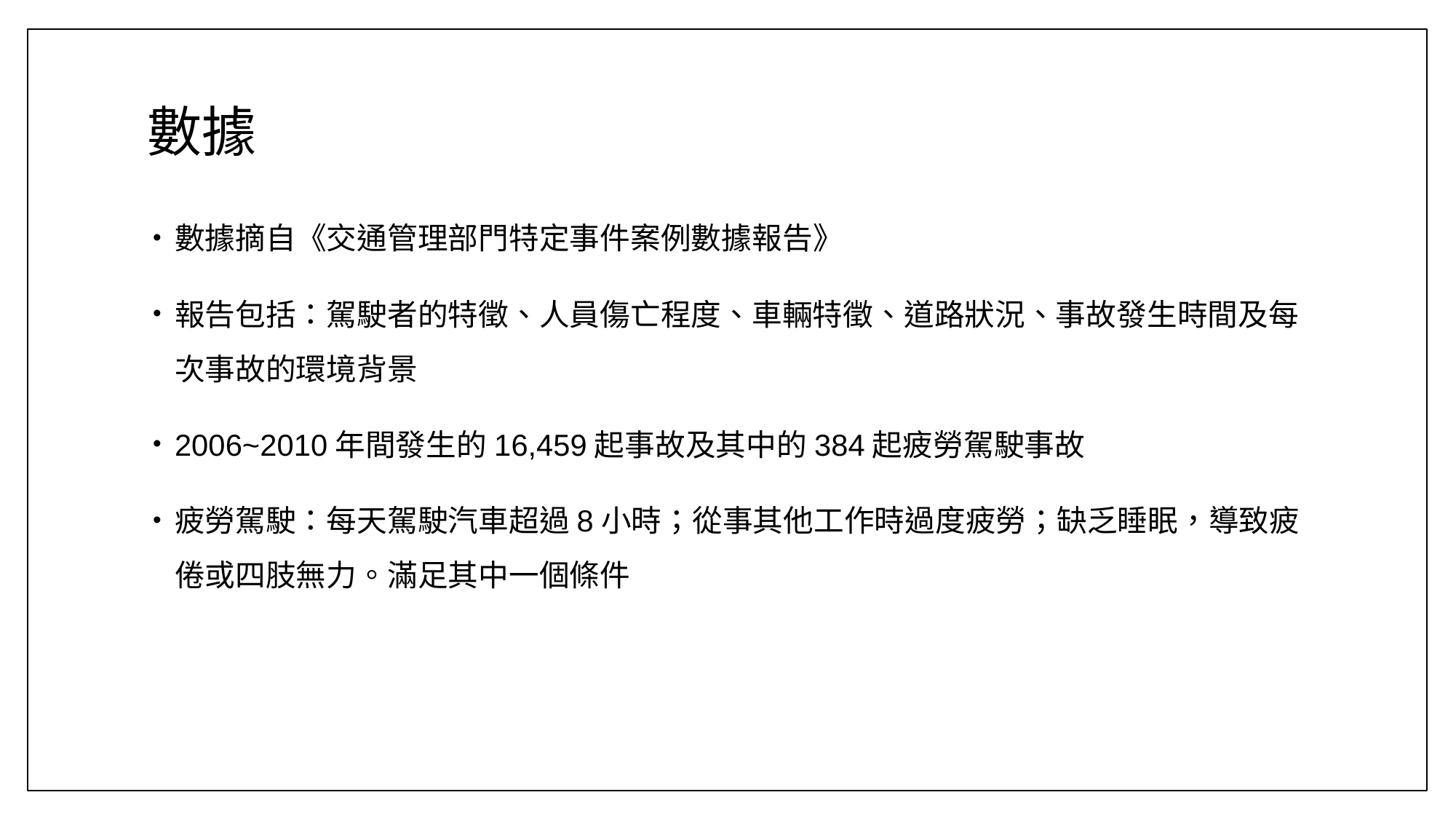

# 數據
數據摘自《交通管理部門特定事件案例數據報告》
報告包括：駕駛者的特徵、人員傷亡程度、車輛特徵、道路狀況、事故發生時間及每次事故的環境背景
2006~2010年間發生的16,459起事故及其中的384起疲勞駕駛事故
疲勞駕駛：每天駕駛汽車超過8小時；從事其他工作時過度疲勞；缺乏睡眠，導致疲倦或四肢無力。滿足其中一個條件